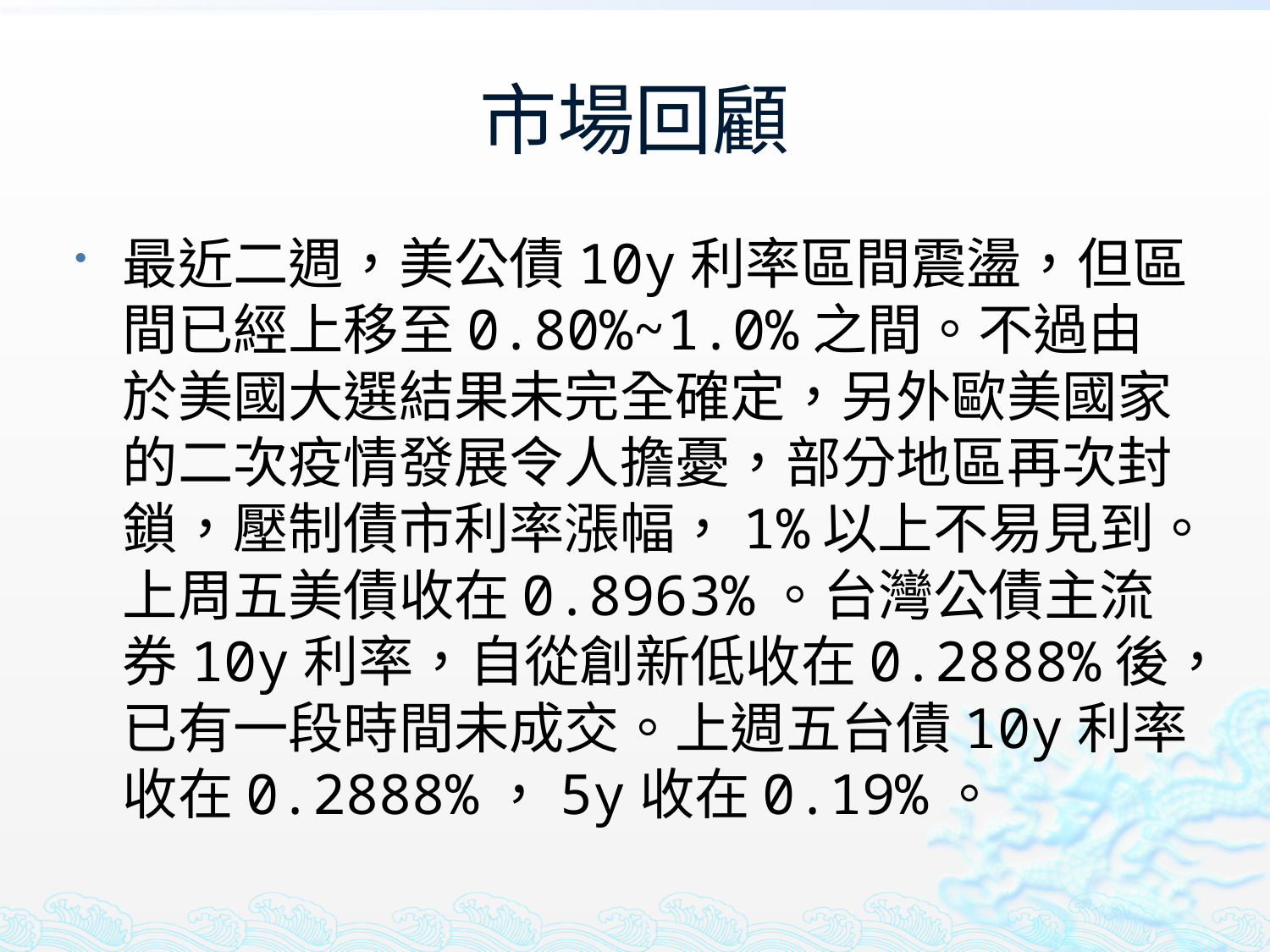

# 市場回顧
最近二週，美公債10y利率區間震盪，但區間已經上移至0.80%~1.0%之間。不過由於美國大選結果未完全確定，另外歐美國家的二次疫情發展令人擔憂，部分地區再次封鎖，壓制債市利率漲幅，1%以上不易見到。上周五美債收在0.8963%。台灣公債主流券10y利率，自從創新低收在0.2888%後，已有一段時間未成交。上週五台債10y利率收在0.2888%，5y收在0.19%。